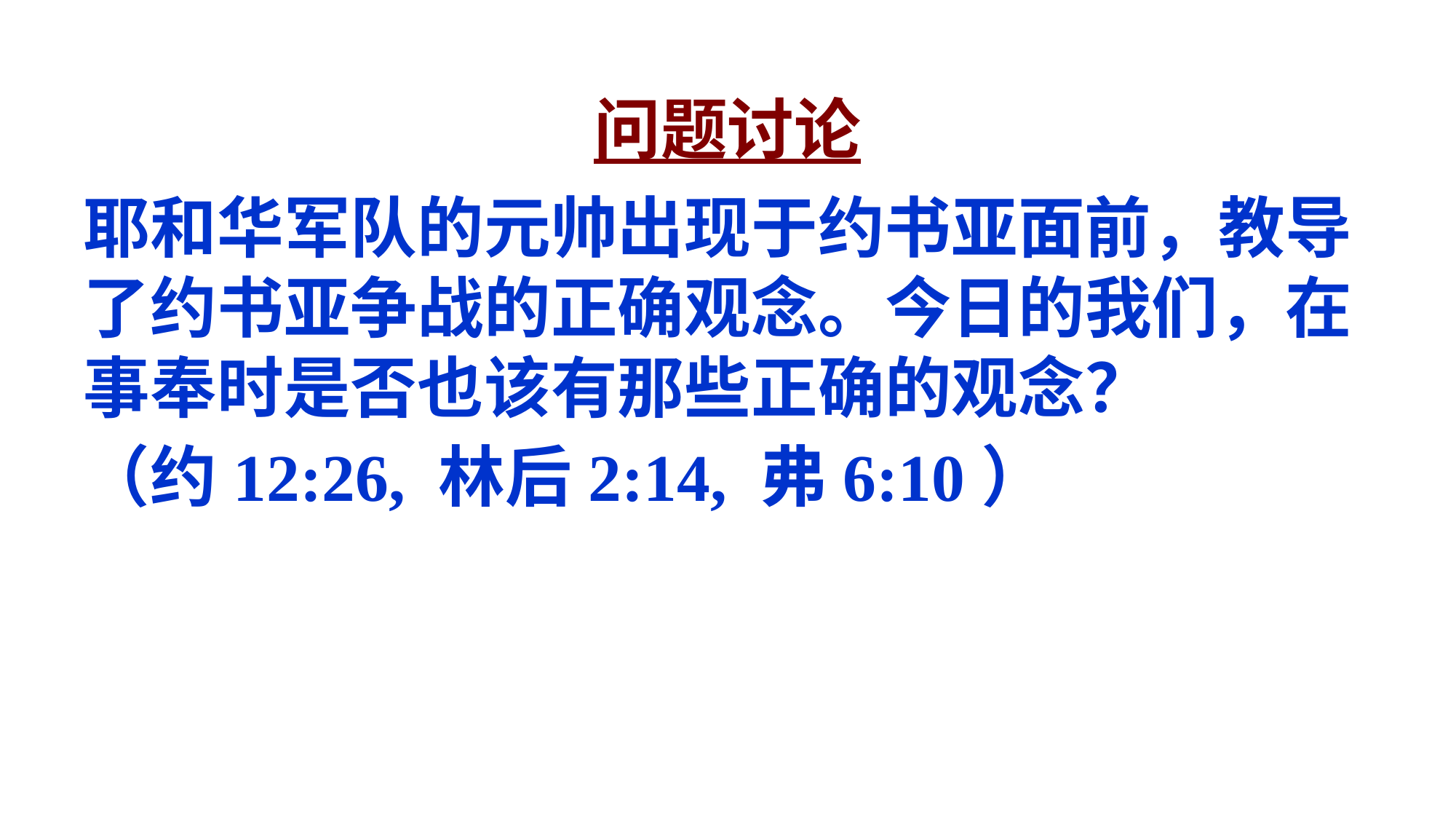

问题讨论
耶和华军队的元帅出现于约书亚面前，教导了约书亚争战的正确观念。今日的我们，在事奉时是否也该有那些正确的观念？
（约12:26, 林后2:14, 弗6:10）